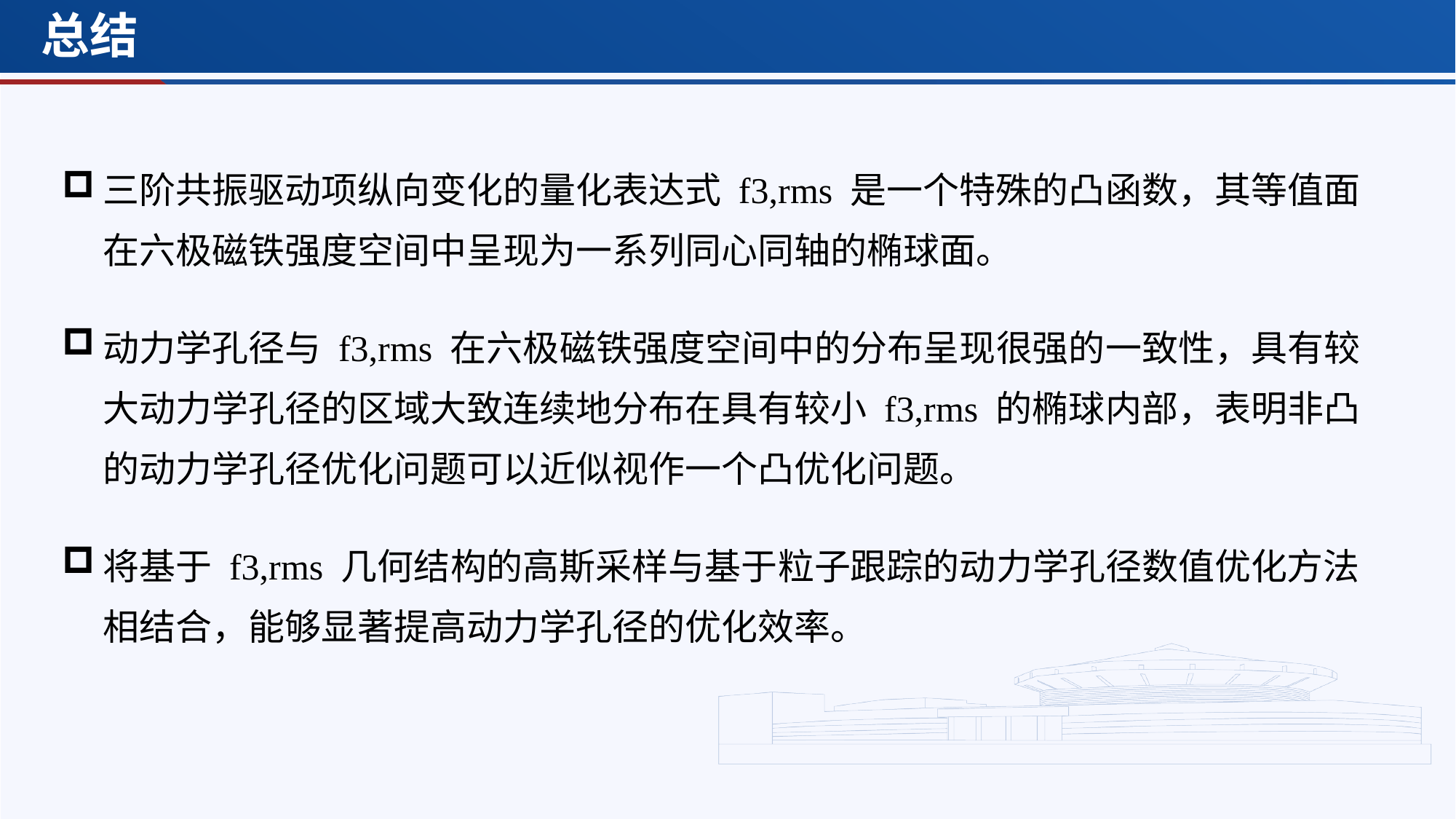

总结
三阶共振驱动项纵向变化的量化表达式 f3,rms 是一个特殊的凸函数，其等值面在六极磁铁强度空间中呈现为一系列同心同轴的椭球面。
动力学孔径与 f3,rms 在六极磁铁强度空间中的分布呈现很强的一致性，具有较大动力学孔径的区域大致连续地分布在具有较小 f3,rms 的椭球内部，表明非凸的动力学孔径优化问题可以近似视作一个凸优化问题。
将基于 f3,rms 几何结构的高斯采样与基于粒子跟踪的动力学孔径数值优化方法相结合，能够显著提高动力学孔径的优化效率。